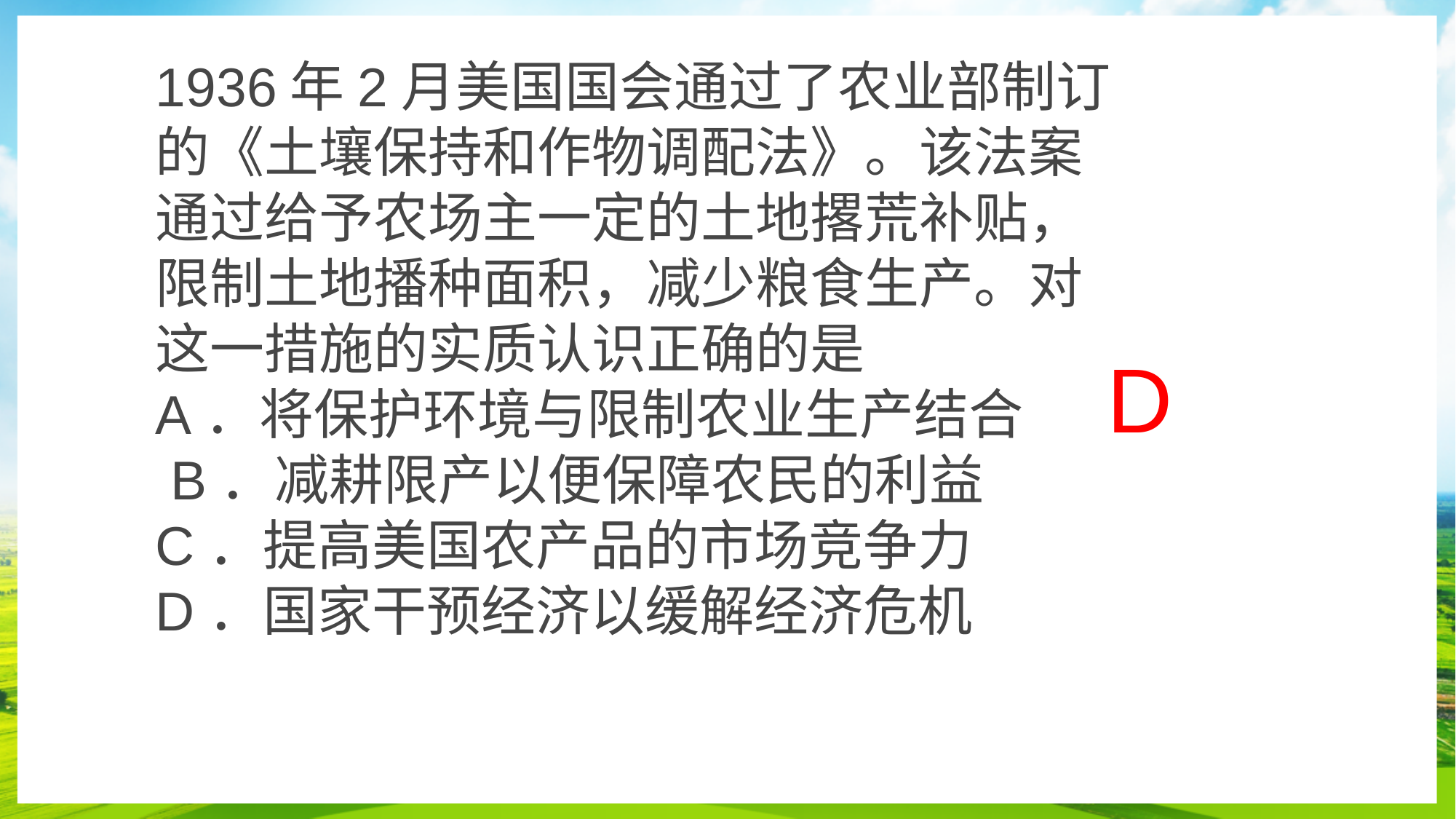

1936年2月美国国会通过了农业部制订的《土壤保持和作物调配法》。该法案通过给予农场主一定的土地撂荒补贴，限制土地播种面积，减少粮食生产。对这一措施的实质认识正确的是A．将保护环境与限制农业生产结合
 B．减耕限产以便保障农民的利益C．提高美国农产品的市场竞争力
D．国家干预经济以缓解经济危机
D